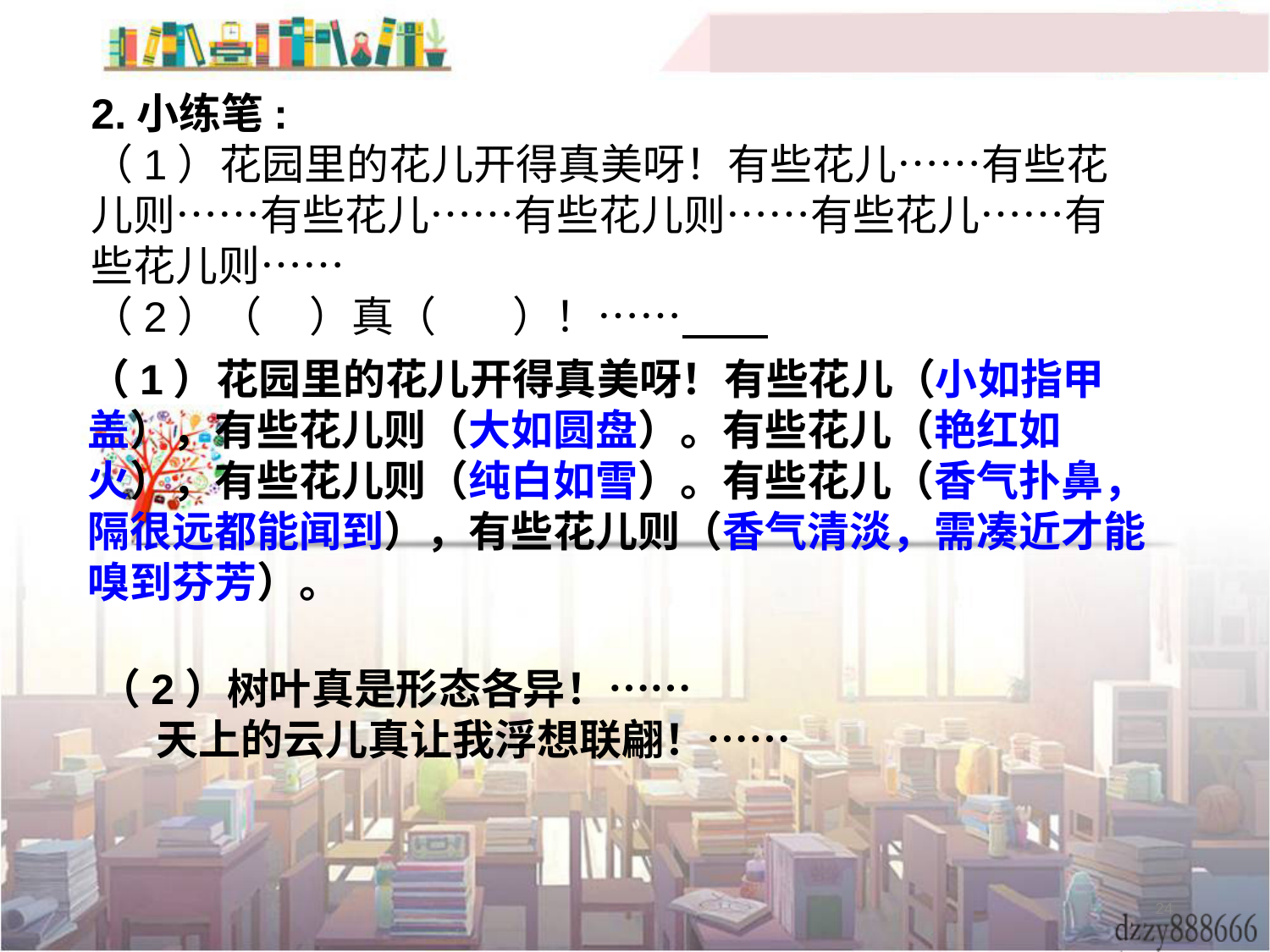

2.小练笔:
（1）花园里的花儿开得真美呀！有些花儿……有些花儿则……有些花儿……有些花儿则……有些花儿……有些花儿则……
（2）（     ）真（        ）！……
（1）花园里的花儿开得真美呀！有些花儿（小如指甲盖），有些花儿则（大如圆盘）。有些花儿（艳红如火），有些花儿则（纯白如雪）。有些花儿（香气扑鼻，隔很远都能闻到），有些花儿则（香气清淡，需凑近才能嗅到芬芳）。
（2）树叶真是形态各异！……
     天上的云儿真让我浮想联翩！……
24